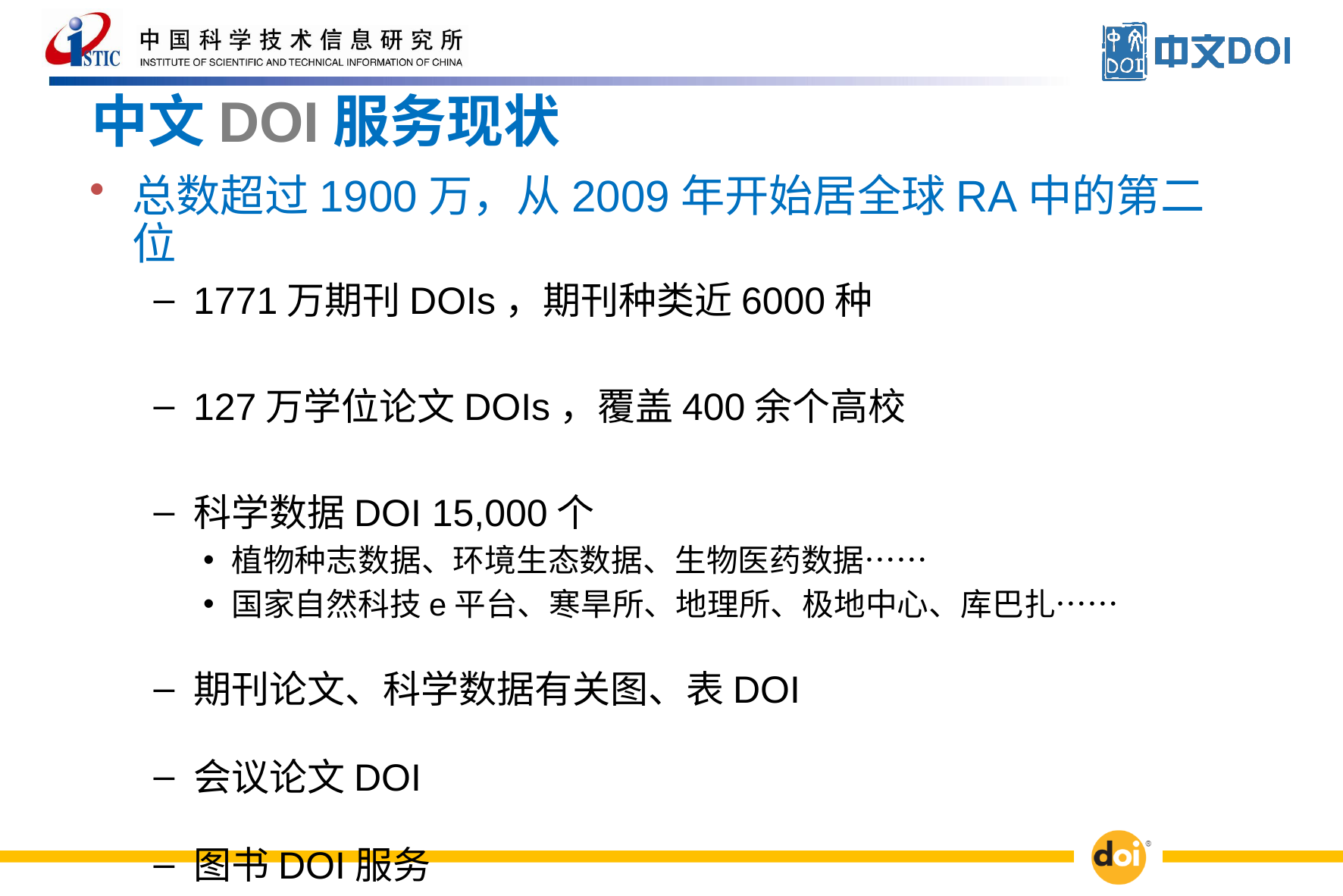

# 中文DOI服务现状
总数超过1900万，从2009年开始居全球RA中的第二位
1771万期刊DOIs，期刊种类近6000种

127万学位论文DOIs，覆盖400余个高校

科学数据DOI 15,000个
植物种志数据、环境生态数据、生物医药数据……
国家自然科技e平台、寒旱所、地理所、极地中心、库巴扎……

期刊论文、科学数据有关图、表DOI

会议论文DOI

图书DOI服务